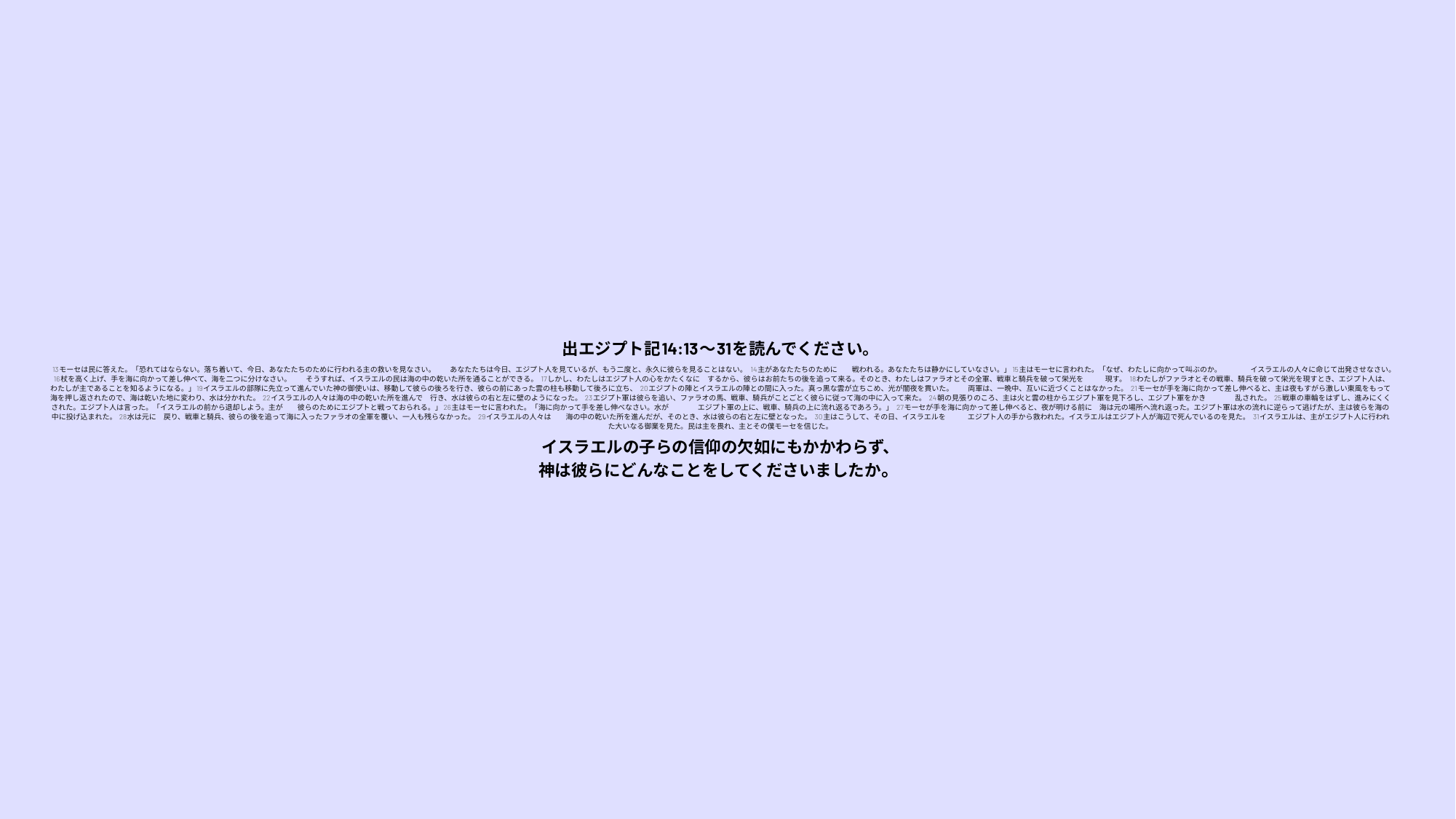

# 出エジプト記14:13～31を読んでください。 13モーセは民に答えた。「恐れてはならない。落ち着いて、今日、あなたたちのために行われる主の救いを見なさい。　　あなたたちは今日、エジプト人を見ているが、もう二度と、永久に彼らを見ることはない。 14主があなたたちのために　　戦われる。あなたたちは静かにしていなさい。」15主はモーセに言われた。「なぜ、わたしに向かって叫ぶのか。　　　　イスラエルの人々に命じて出発させなさい。 16杖を高く上げ、手を海に向かって差し伸べて、海を二つに分けなさい。　　そうすれば、イスラエルの民は海の中の乾いた所を通ることができる。 17しかし、わたしはエジプト人の心をかたくなに　するから、彼らはお前たちの後を追って来る。そのとき、わたしはファラオとその全軍、戦車と騎兵を破って栄光を　　　現す。 18わたしがファラオとその戦車、騎兵を破って栄光を現すとき、エジプト人は、わたしが主であることを知るようになる。」19イスラエルの部隊に先立って進んでいた神の御使いは、移動して彼らの後ろを行き、彼らの前にあった雲の柱も移動して後ろに立ち、 20エジプトの陣とイスラエルの陣との間に入った。真っ黒な雲が立ちこめ、光が闇夜を貫いた。　　両軍は、一晩中、互いに近づくことはなかった。 21モーセが手を海に向かって差し伸べると、主は夜もすがら激しい東風をもって海を押し返されたので、海は乾いた地に変わり、水は分かれた。 22イスラエルの人々は海の中の乾いた所を進んで　行き、水は彼らの右と左に壁のようになった。 23エジプト軍は彼らを追い、ファラオの馬、戦車、騎兵がことごとく彼らに従って海の中に入って来た。 24朝の見張りのころ、主は火と雲の柱からエジプト軍を見下ろし、エジプト軍をかき　　　　乱された。 25戦車の車輪をはずし、進みにくくされた。エジプト人は言った。「イスラエルの前から退却しよう。主が　　彼らのためにエジプトと戦っておられる。」26主はモーセに言われた。「海に向かって手を差し伸べなさい。水が　　　　エジプト軍の上に、戦車、騎兵の上に流れ返るであろう。」 27モーセが手を海に向かって差し伸べると、夜が明ける前に　海は元の場所へ流れ返った。エジプト軍は水の流れに逆らって逃げたが、主は彼らを海の中に投げ込まれた。 28水は元に　戻り、戦車と騎兵、彼らの後を追って海に入ったファラオの全軍を覆い、一人も残らなかった。 29イスラエルの人々は　　海の中の乾いた所を進んだが、そのとき、水は彼らの右と左に壁となった。 30主はこうして、その日、イスラエルを　　　エジプト人の手から救われた。イスラエルはエジプト人が海辺で死んでいるのを見た。 31イスラエルは、主がエジプト人に行われた大いなる御業を見た。民は主を畏れ、主とその僕モーセを信じた。 イスラエルの子らの信仰の欠如にもかかわらず、 神は彼らにどんなことをしてくださいましたか。